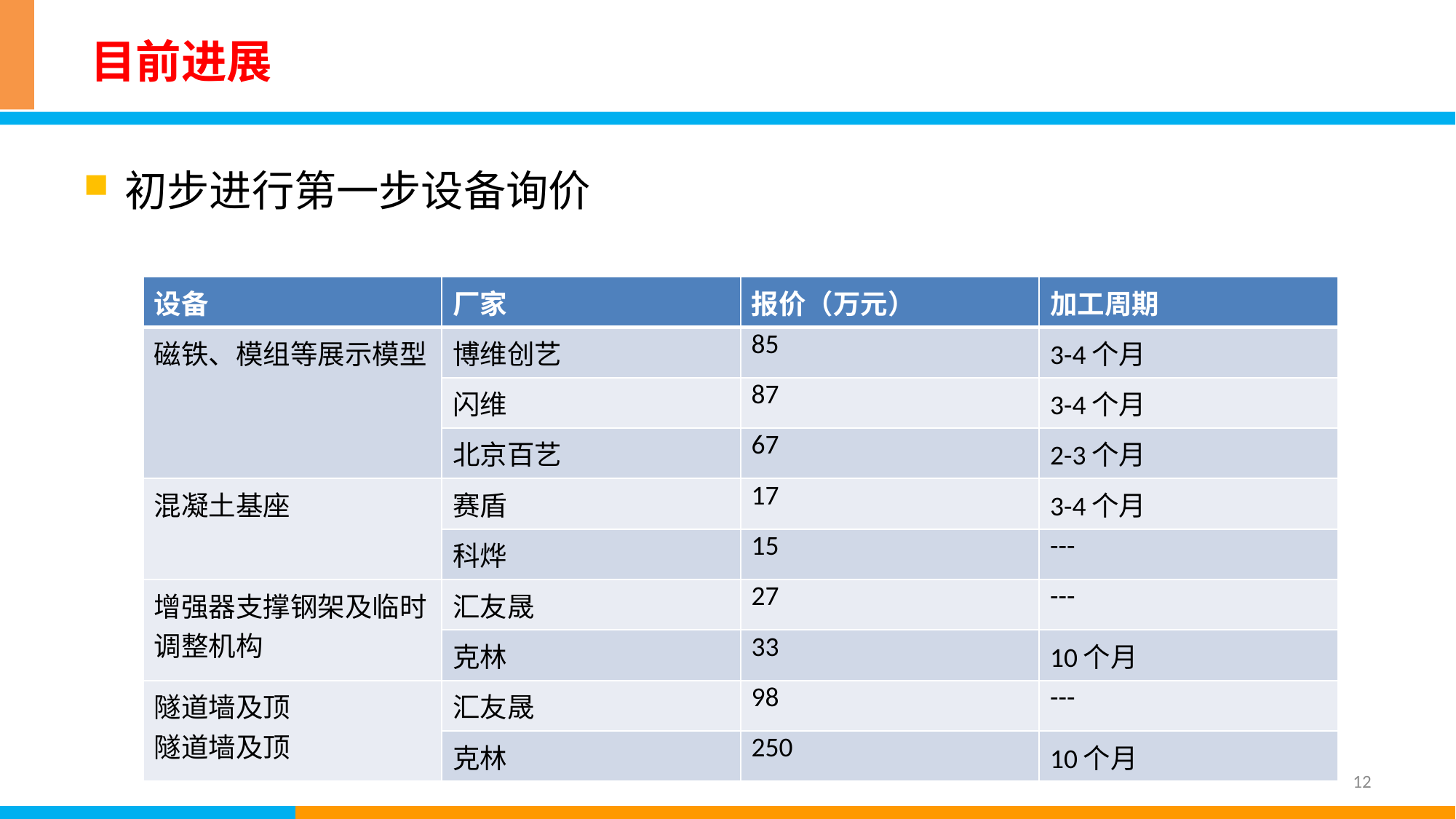

# 目前进展
初步进行第一步设备询价
| 设备 | 厂家 | 报价（万元） | 加工周期 |
| --- | --- | --- | --- |
| 磁铁、模组等展示模型 | 博维创艺 | 85 | 3-4个月 |
|  | 闪维 | 87 | 3-4个月 |
|  | 北京百艺 | 67 | 2-3个月 |
| 混凝土基座 | 赛盾 | 17 | 3-4个月 |
|  | 科烨 | 15 | --- |
| 增强器支撑钢架及临时调整机构 | 汇友晟 | 27 | --- |
|  | 克林 | 33 | 10个月 |
| 隧道墙及顶 隧道墙及顶 | 汇友晟 | 98 | --- |
|  | 克林 | 250 | 10个月 |
12